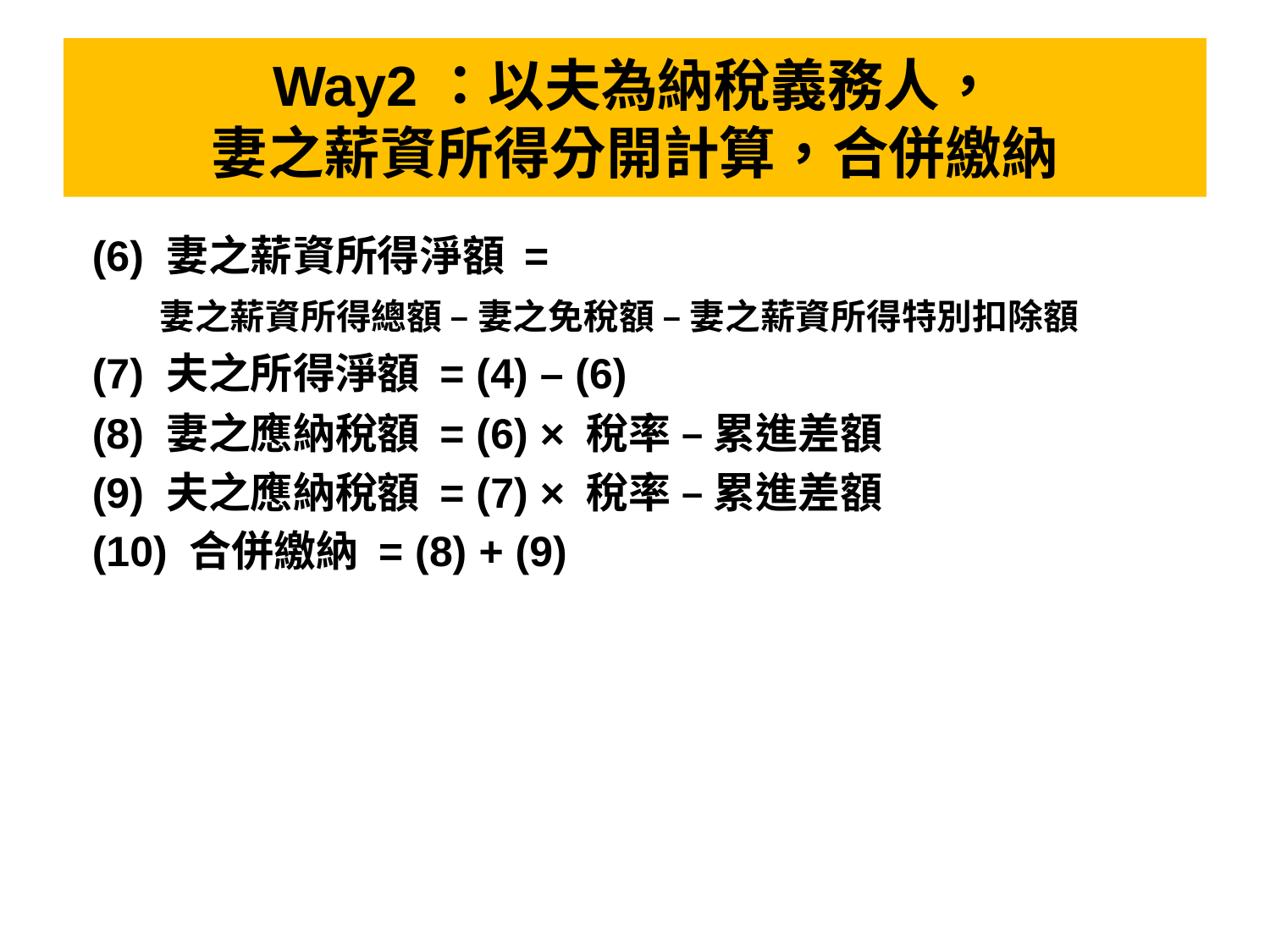

# Way2：以夫為納稅義務人， 妻之薪資所得分開計算，合併繳納
(6) 妻之薪資所得淨額 =
      妻之薪資所得總額 – 妻之免稅額 – 妻之薪資所得特別扣除額
(7) 夫之所得淨額 = (4) – (6)
(8) 妻之應納稅額 = (6) × 稅率 – 累進差額
(9) 夫之應納稅額 = (7) × 稅率 – 累進差額
(10) 合併繳納 = (8) + (9)